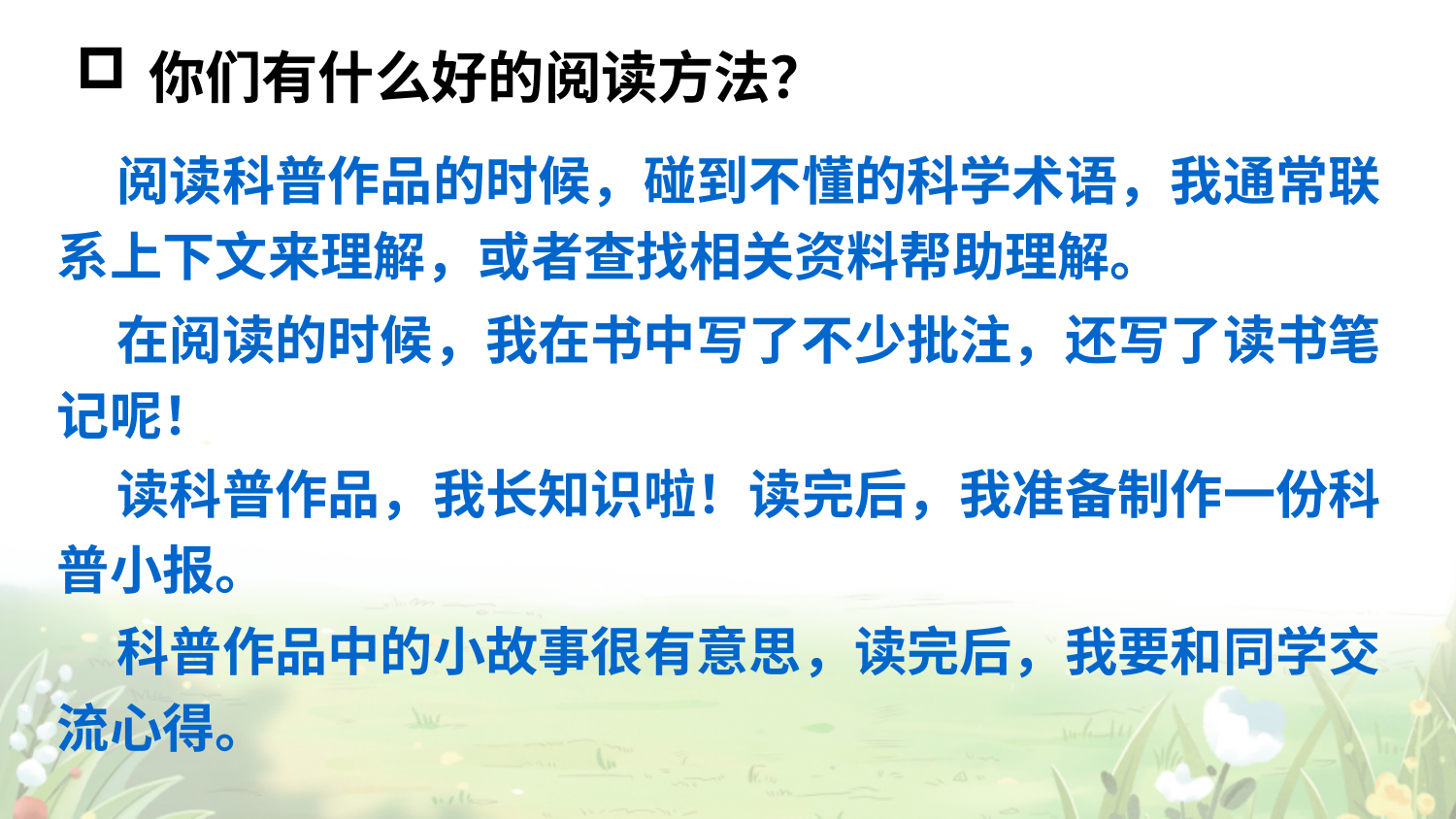

你们有什么好的阅读方法？
    阅读科普作品的时候，碰到不懂的科学术语，我通常联系上下文来理解，或者查找相关资料帮助理解。
    在阅读的时候，我在书中写了不少批注，还写了读书笔记呢！
    读科普作品，我长知识啦！读完后，我准备制作一份科普小报。
    科普作品中的小故事很有意思，读完后，我要和同学交流心得。